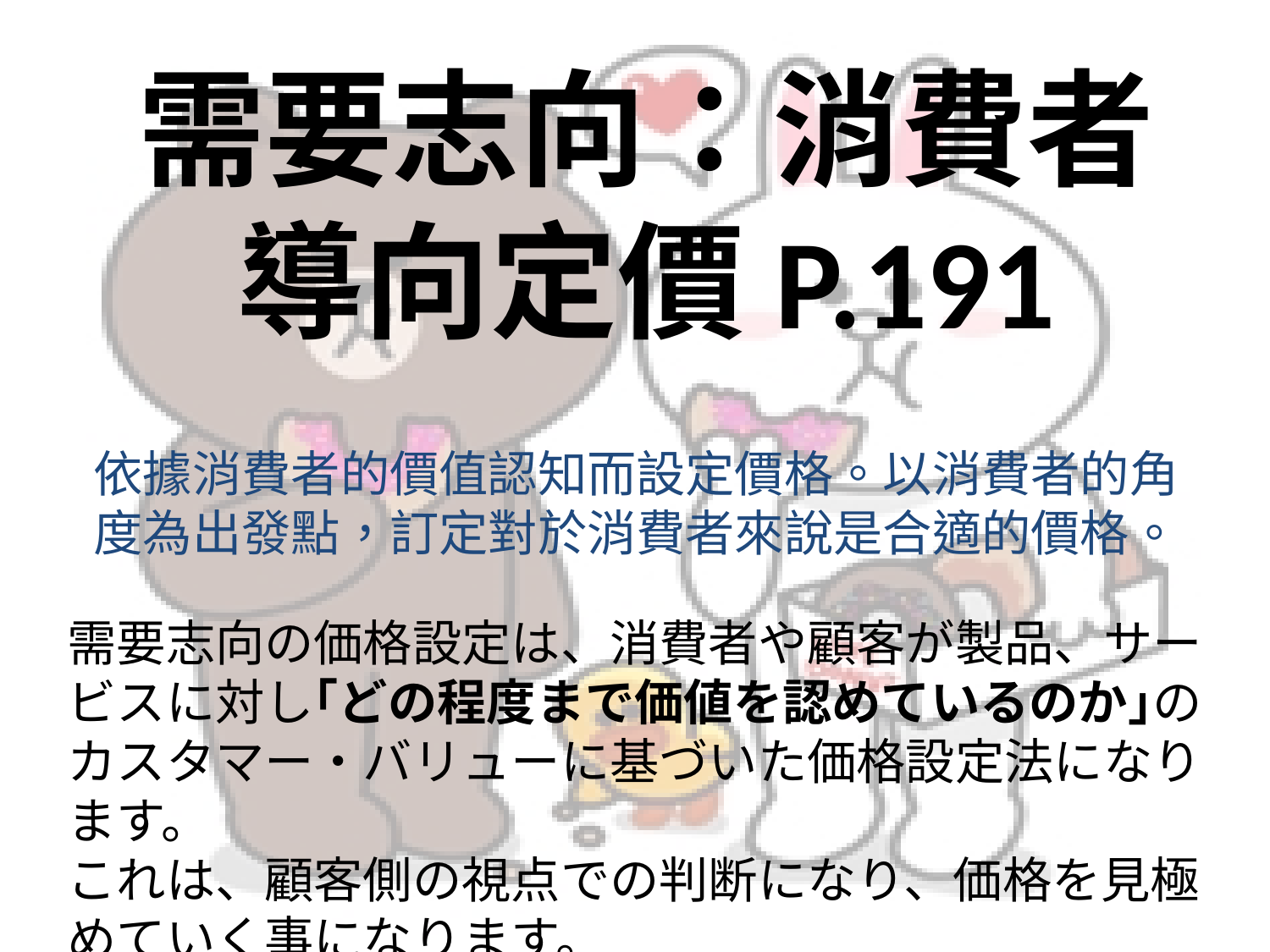

需要志向：消費者導向定價P.191
依據消費者的價值認知而設定價格。以消費者的角度為出發點，訂定對於消費者來說是合適的價格。
需要志向の価格設定は、消費者や顧客が製品、サービスに対し｢どの程度まで価値を認めているのか｣のカスタマー・バリューに基づいた価格設定法になります。
これは、顧客側の視点での判断になり、価格を見極めていく事になります。